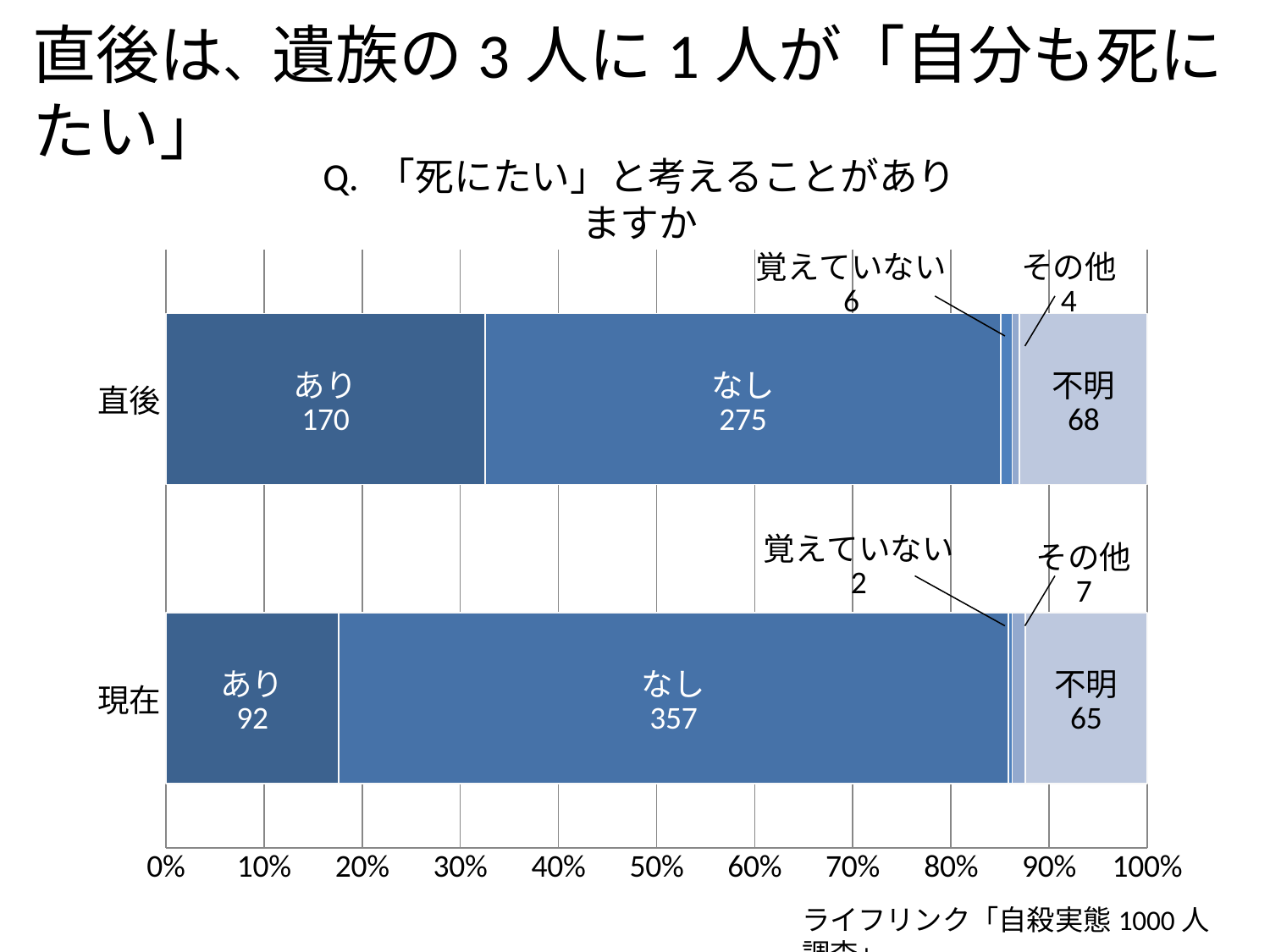

直後は、遺族の3人に1人が「自分も死にたい」
Q. 「死にたい」と考えることがありますか

### Chart

| Category | あり | なし | 覚えていない | その他 | 不明 |
|---|---|---|---|---|---|
| 現在 | 92.0 | 357.0 | 2.0 | 7.0 | 65.0 |
| 直後 | 170.0 | 275.0 | 6.0 | 4.0 | 68.0 |
ライフリンク「自殺実態1000人調査」